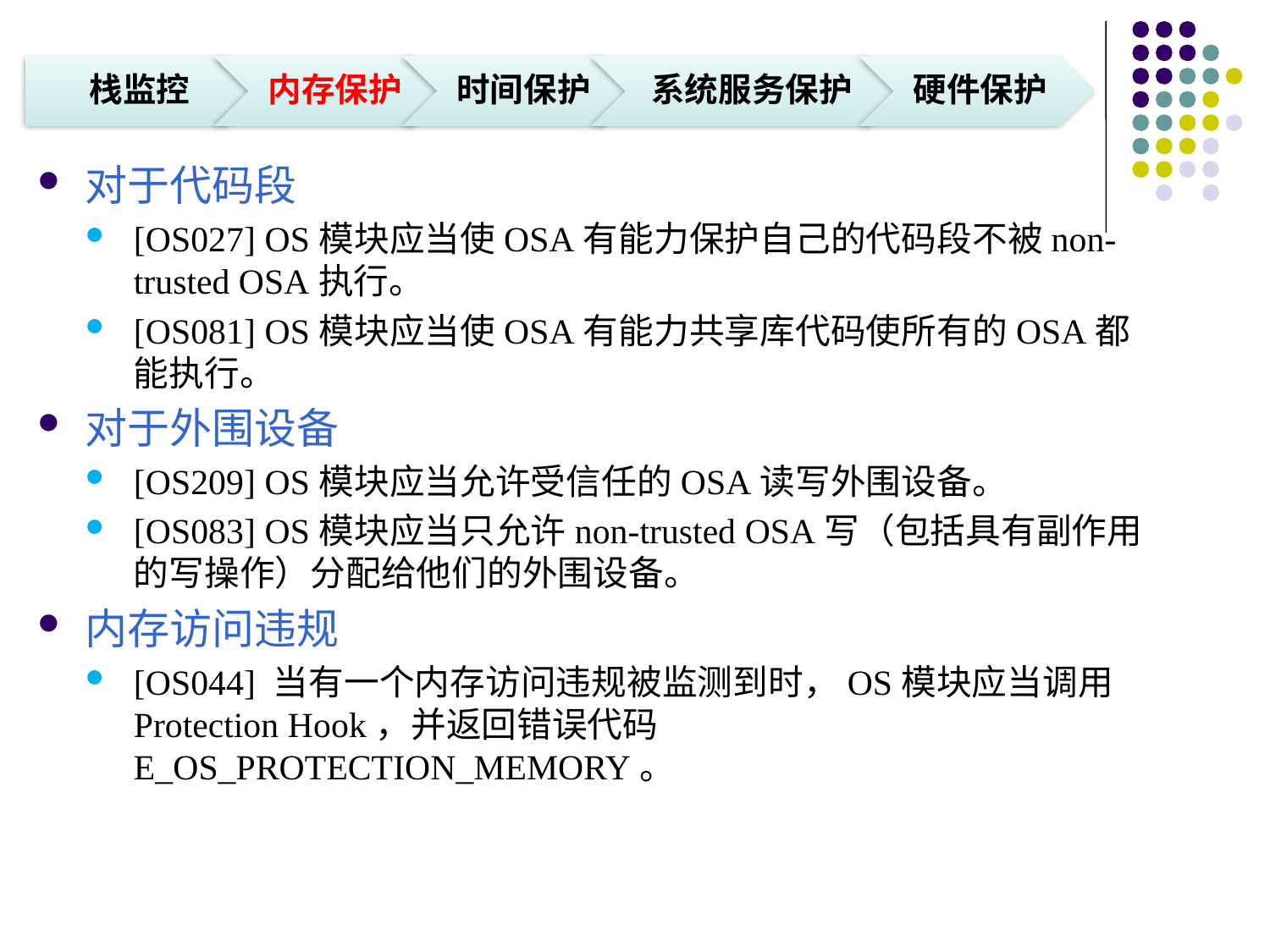

栈监控
内存保护
时间保护
系统服务保护
硬件保护
对于代码段
[OS027] OS模块应当使OSA有能力保护自己的代码段不被non-trusted OSA执行。
[OS081] OS模块应当使OSA有能力共享库代码使所有的OSA都能执行。
对于外围设备
[OS209] OS模块应当允许受信任的OSA读写外围设备。
[OS083] OS模块应当只允许non-trusted OSA写（包括具有副作用的写操作）分配给他们的外围设备。
内存访问违规
[OS044] 当有一个内存访问违规被监测到时，OS模块应当调用Protection Hook，并返回错误代码E_OS_PROTECTION_MEMORY。